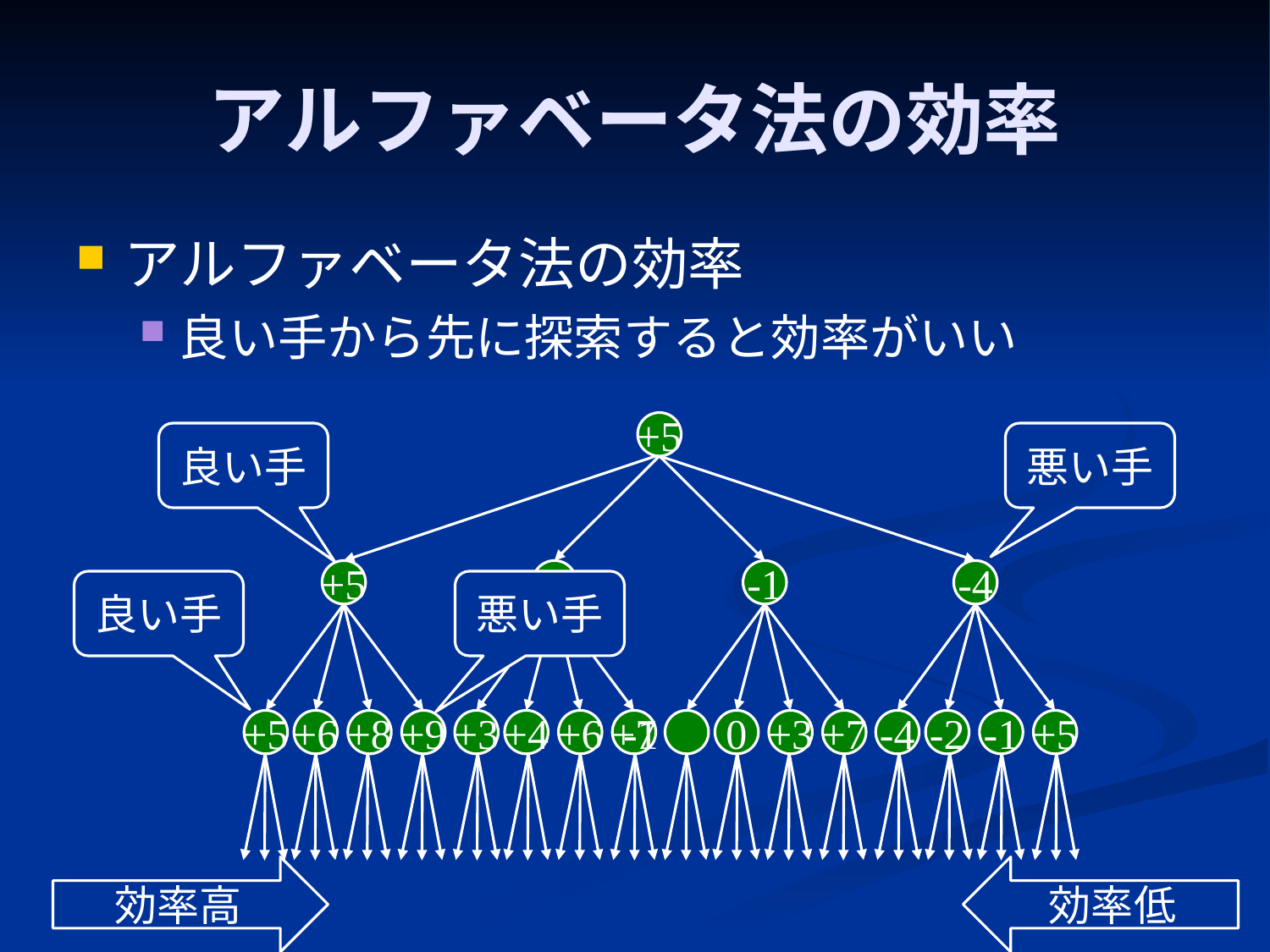

# アルファベータ法の効率
アルファベータ法の効率
良い手から先に探索すると効率がいい
+5
+5
+3
-1
-4
+5
+6
+8
+9
+3
+4
+6
+7
-1
0
+3
+7
-4
-2
-1
+5
良い手
悪い手
良い手
悪い手
効率高
効率低